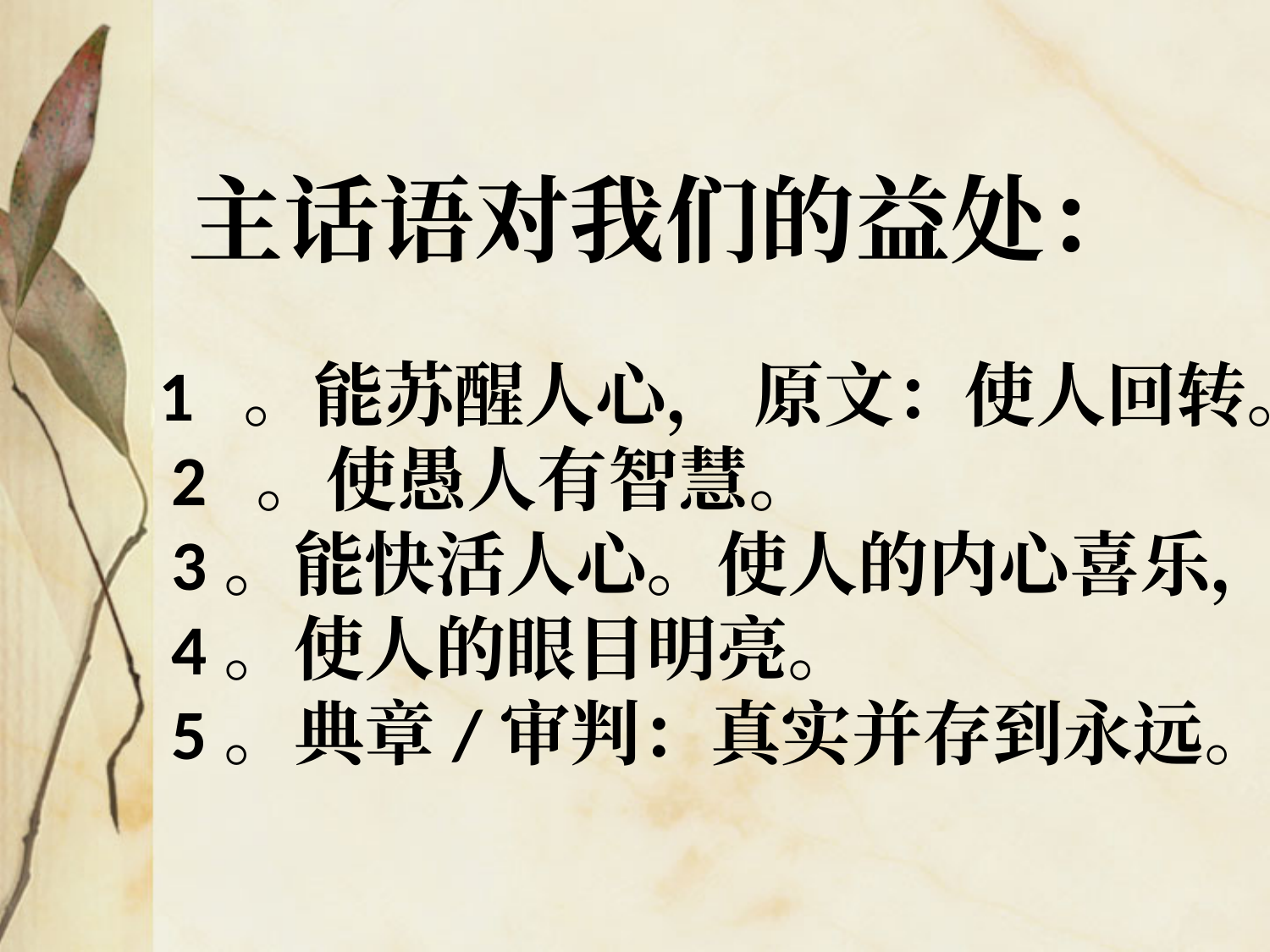

主话语对我们的益处：

                              1  。能苏醒人心， 原文：使人回转。
          2  。使愚人有智慧。
          3。能快活人心。使人的内心喜乐，
          4。使人的眼目明亮。
          5。典章/审判：真实并存到永远。